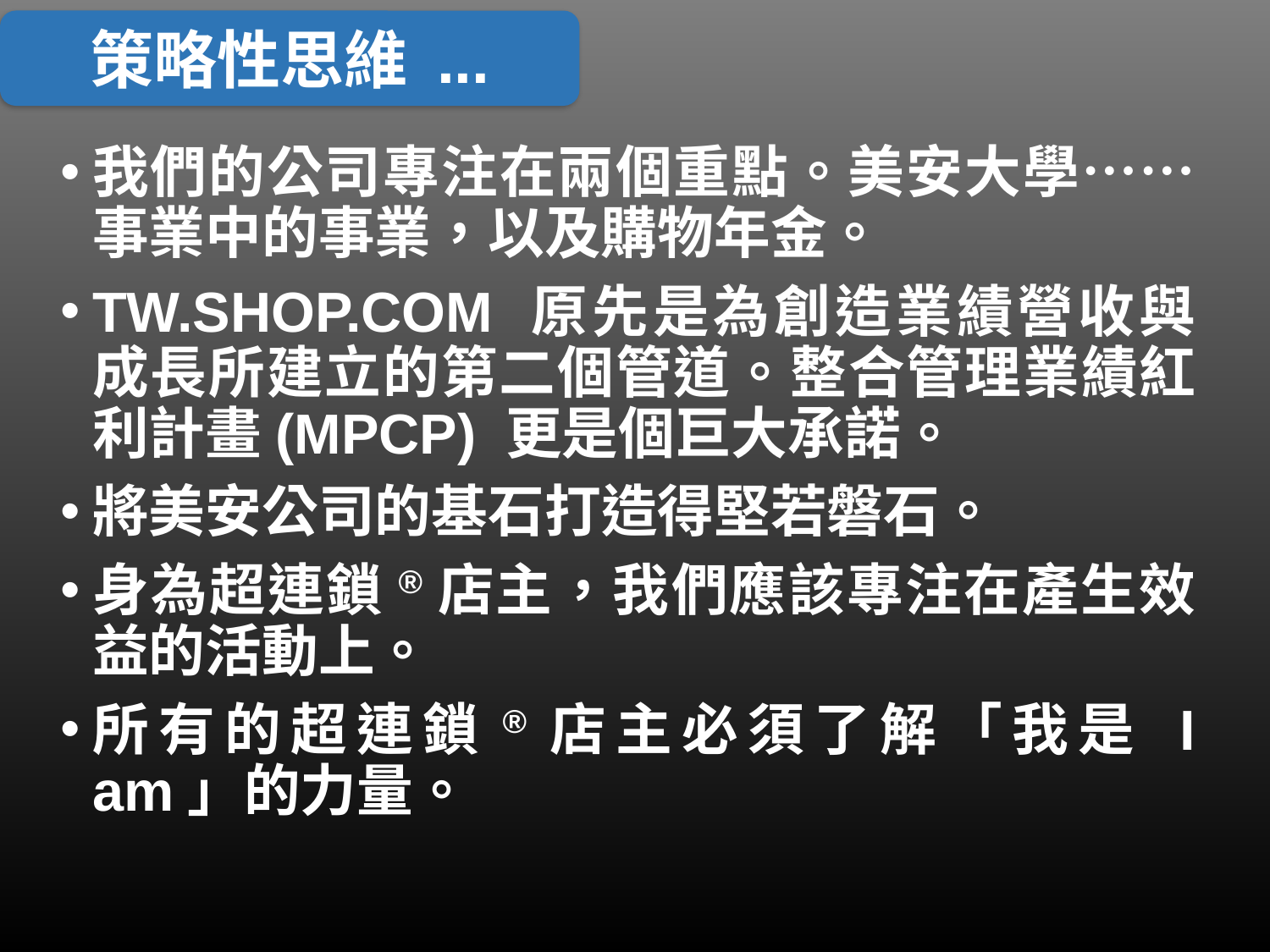

策略性思維 ...
我們的公司專注在兩個重點。美安大學……事業中的事業，以及購物年金。
TW.SHOP.COM 原先是為創造業績營收與成長所建立的第二個管道。整合管理業績紅利計畫(MPCP) 更是個巨大承諾。
將美安公司的基石打造得堅若磐石。
身為超連鎖®店主，我們應該專注在產生效益的活動上。
所有的超連鎖®店主必須了解「我是 I am」的力量。